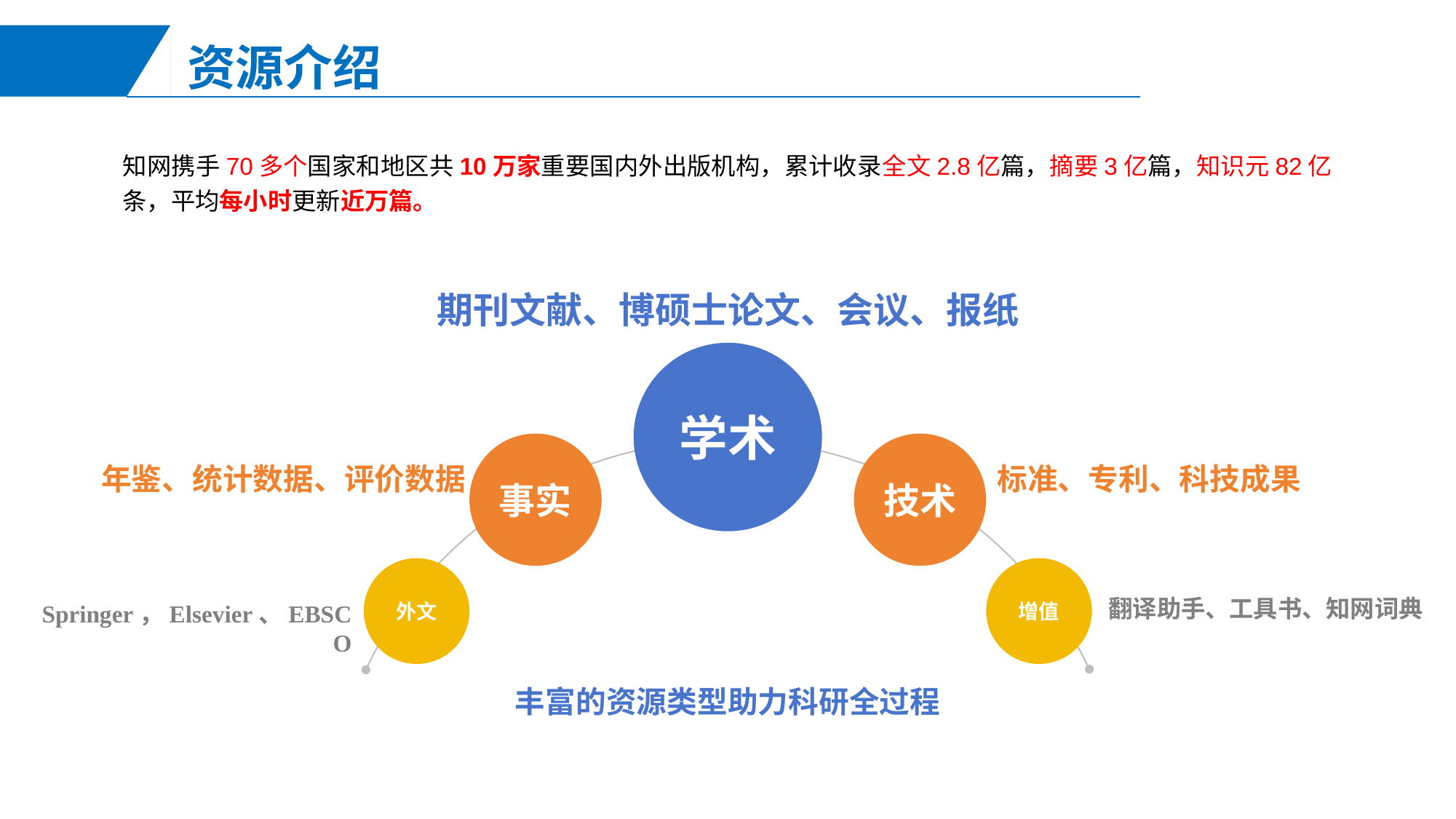

资源介绍

知网携手70多个国家和地区共10万家重要国内外出版机构，累计收录全文2.8亿篇，摘要3亿篇，知识元82亿条，平均每小时更新近万篇。
期刊文献、博硕士论文、会议、报纸
学术
事实
技术

年鉴、统计数据、评价数据
标准、专利、科技成果
外文
增值
翻译助手、工具书、知网词典
Springer，Elsevier、EBSCO
丰富的资源类型助力科研全过程